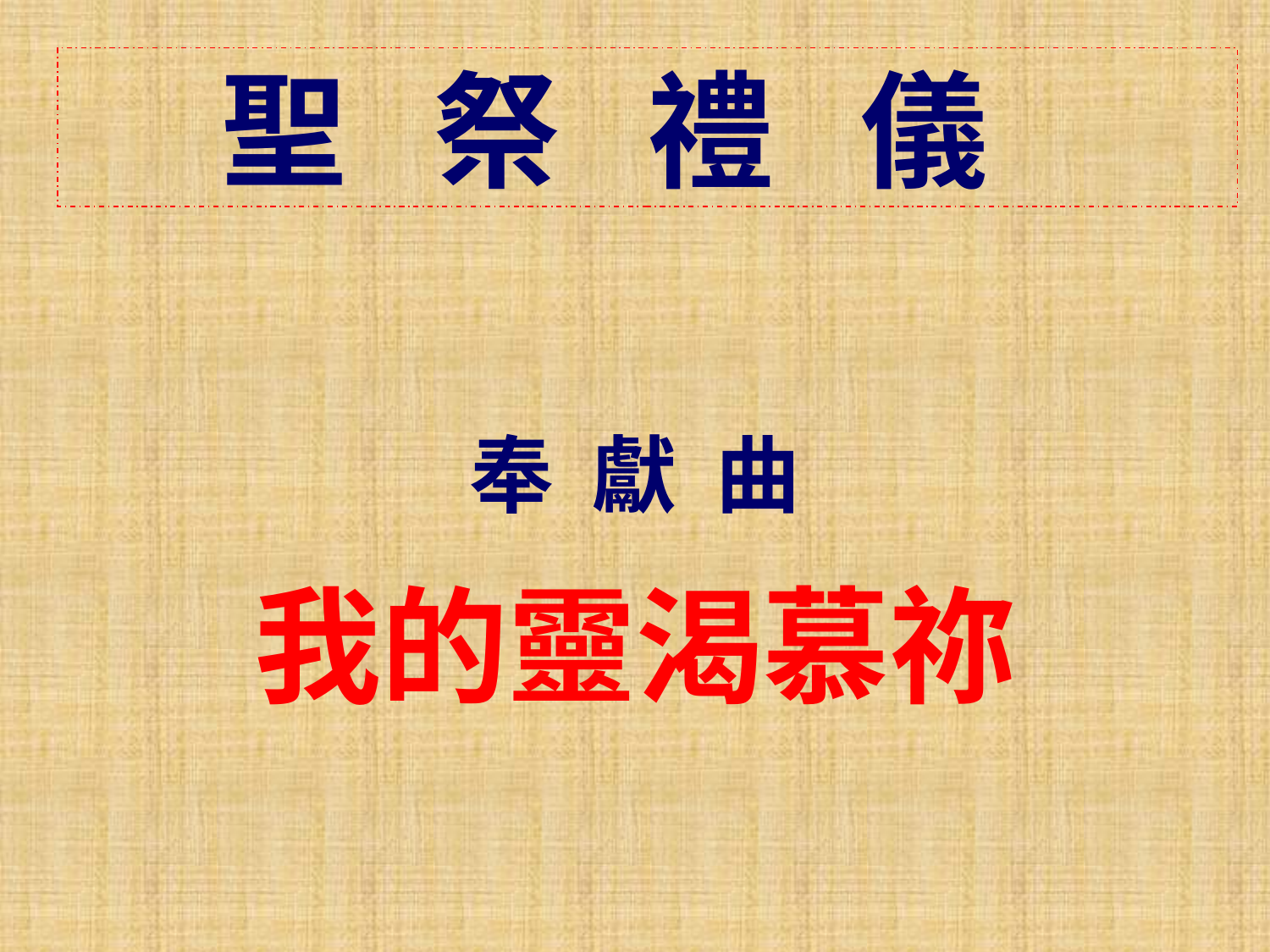

聖   祭   禮   儀
奉  獻  曲
我的靈渴慕祢